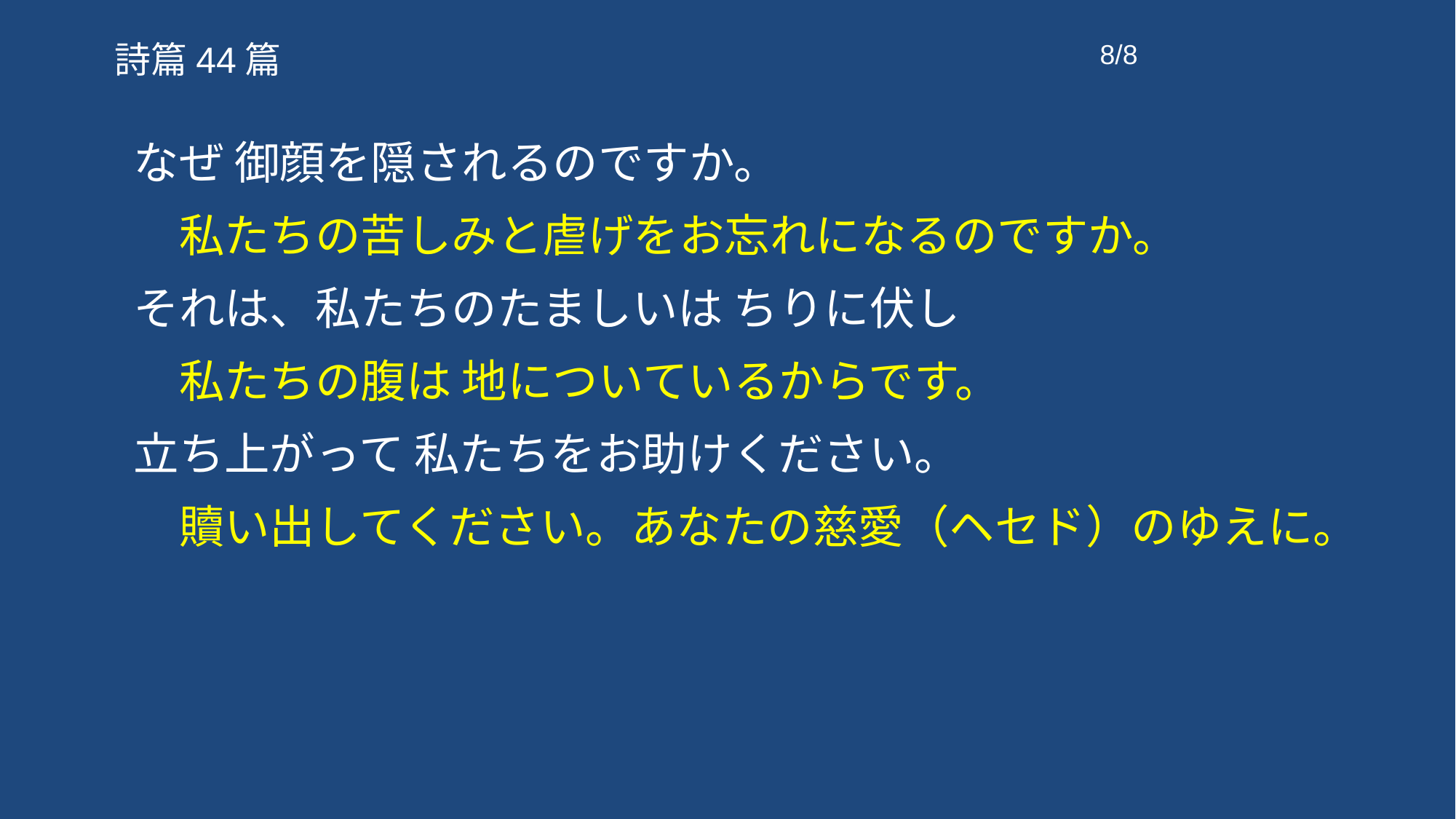

8/8
詩篇44篇
なぜ 御顔を隠されるのですか。
　私たちの苦しみと虐げをお忘れになるのですか。
それは、私たちのたましいは ちりに伏し
　私たちの腹は 地についているからです。
立ち上がって 私たちをお助けください。
　贖い出してください。あなたの慈愛（ヘセド）のゆえに。